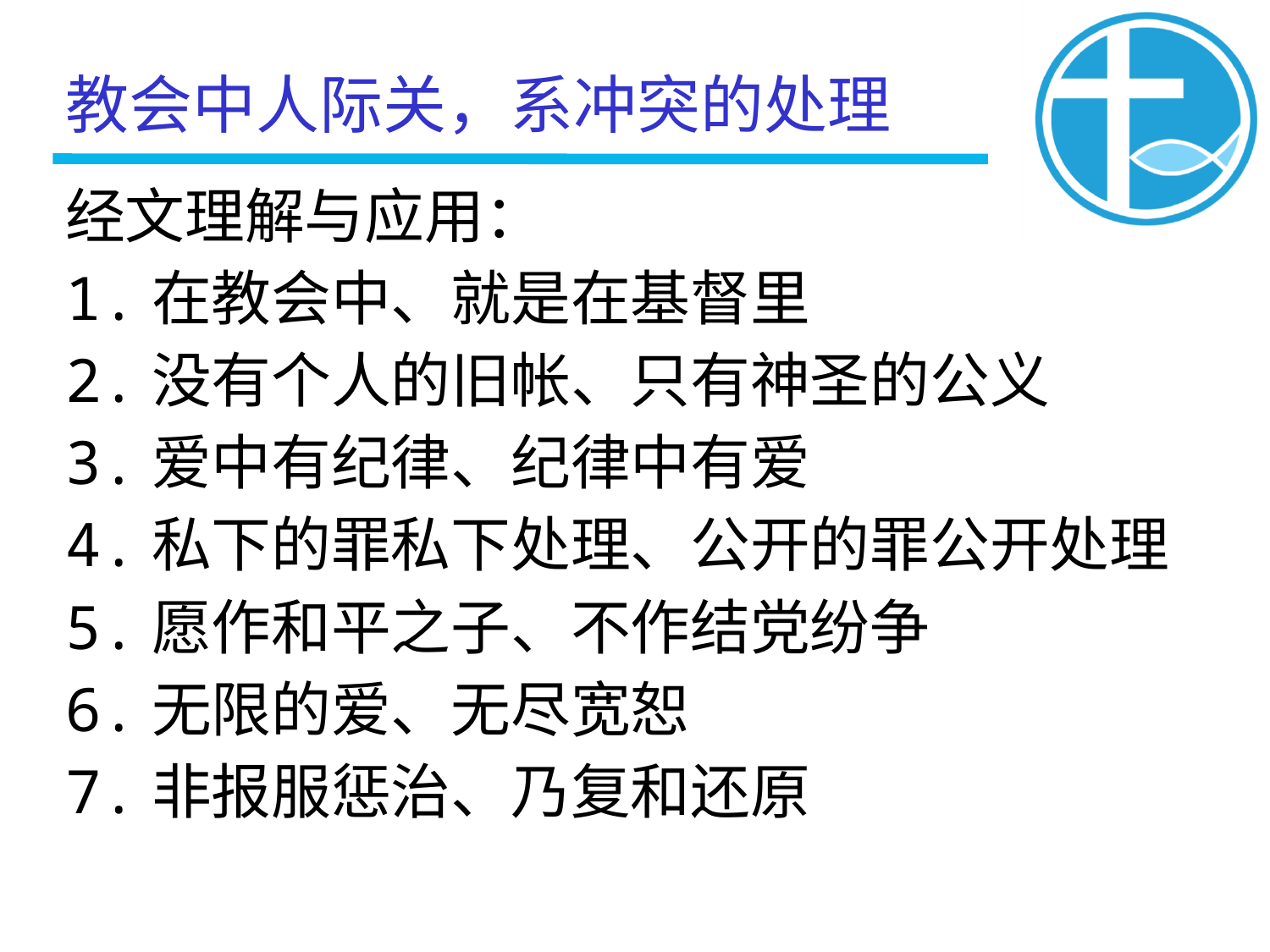

教会中人际关，系冲突的处理
经文理解与应用：
1.在教会中、就是在基督里
2.没有个人的旧帐、只有神圣的公义
3.爱中有纪律、纪律中有爱
4.私下的罪私下处理、公开的罪公开处理
5.愿作和平之子、不作结党纷争
6.无限的爱、无尽宽恕
7.非报服惩治、乃复和还原